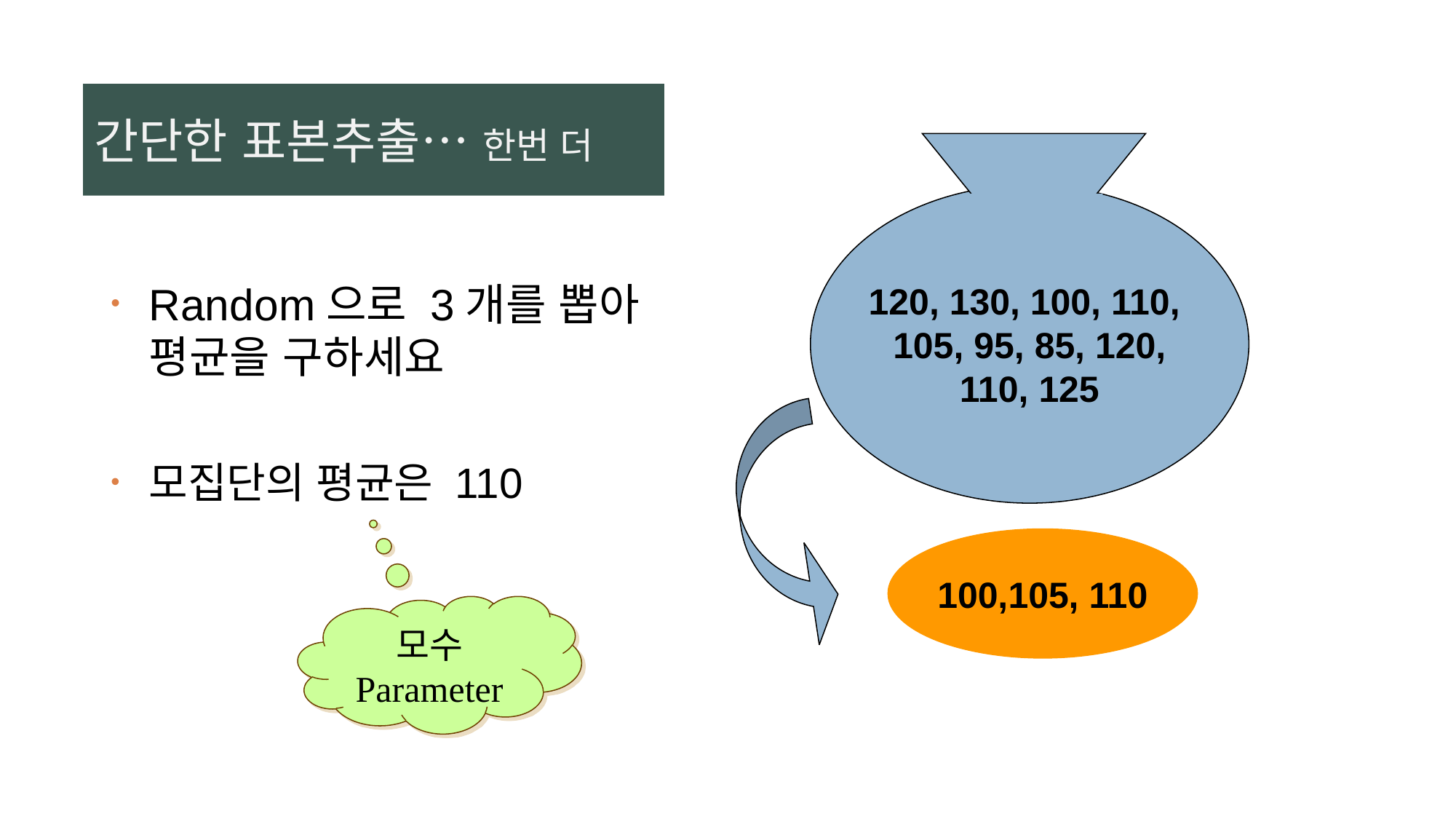

# 간단한 표본추출… 한번 더

120, 130, 100, 110,
105, 95, 85, 120,
110, 125

Random으로 3개를 뽑아 평균을 구하세요

모집단의 평균은 110

100,105, 110
모수
Parameter